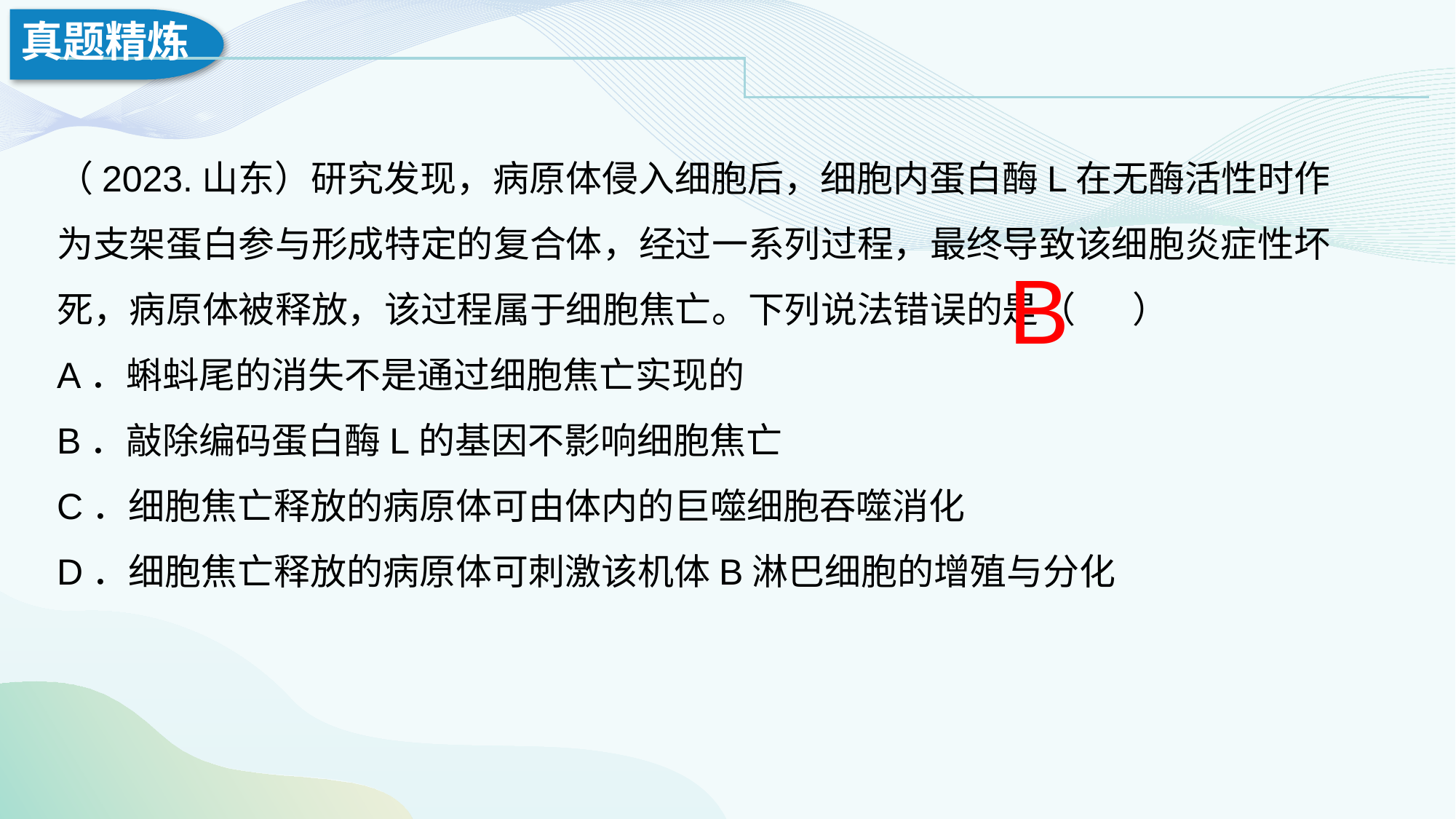

（2023.山东）研究发现，病原体侵入细胞后，细胞内蛋白酶L在无酶活性时作为支架蛋白参与形成特定的复合体，经过一系列过程，最终导致该细胞炎症性坏死，病原体被释放，该过程属于细胞焦亡。下列说法错误的是（       ）
A．蝌蚪尾的消失不是通过细胞焦亡实现的
B．敲除编码蛋白酶L的基因不影响细胞焦亡
C．细胞焦亡释放的病原体可由体内的巨噬细胞吞噬消化
D．细胞焦亡释放的病原体可刺激该机体B淋巴细胞的增殖与分化
B